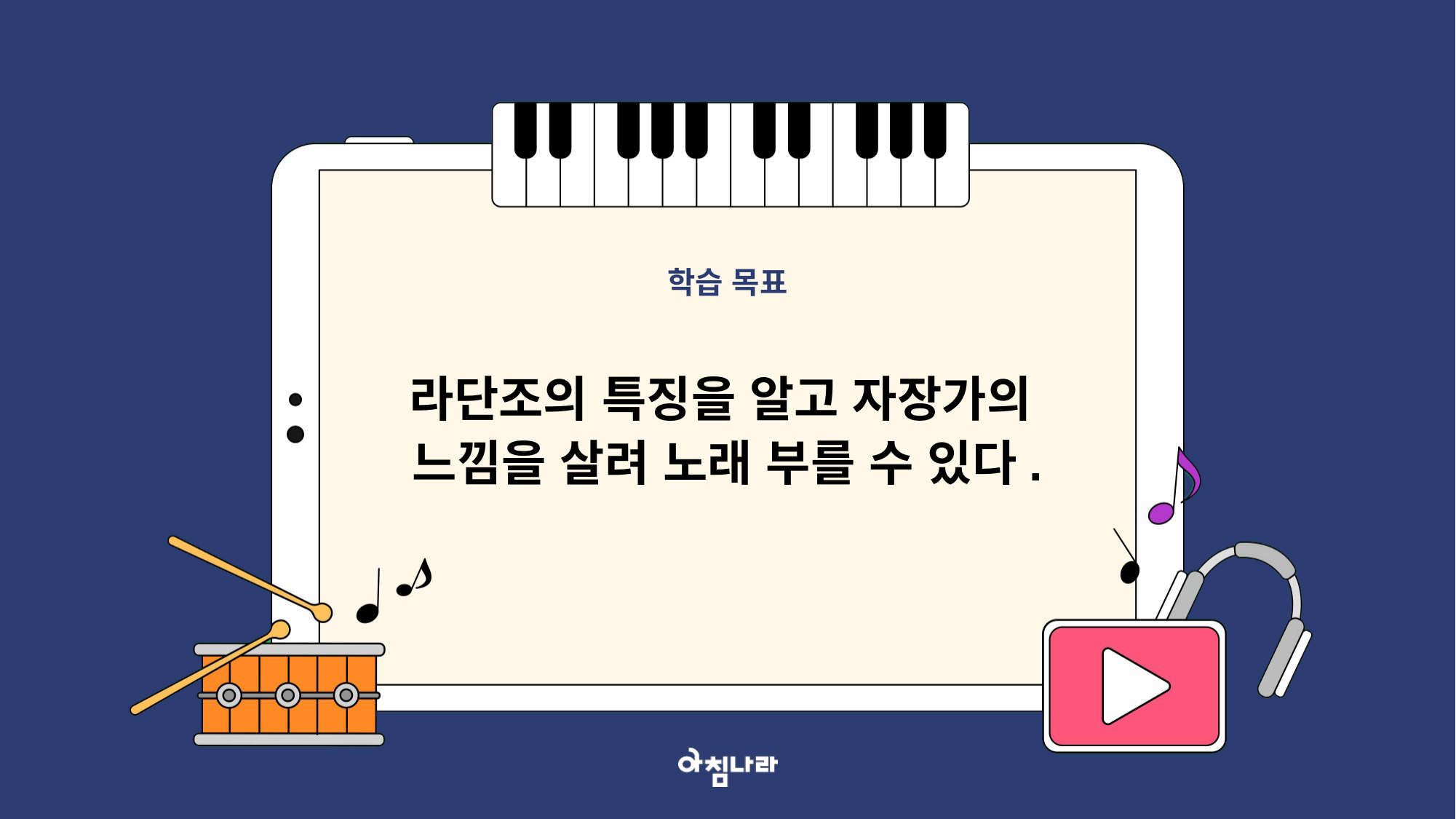

학습 목표
라단조의 특징을 알고 자장가의
느낌을 살려 노래 부를 수 있다.